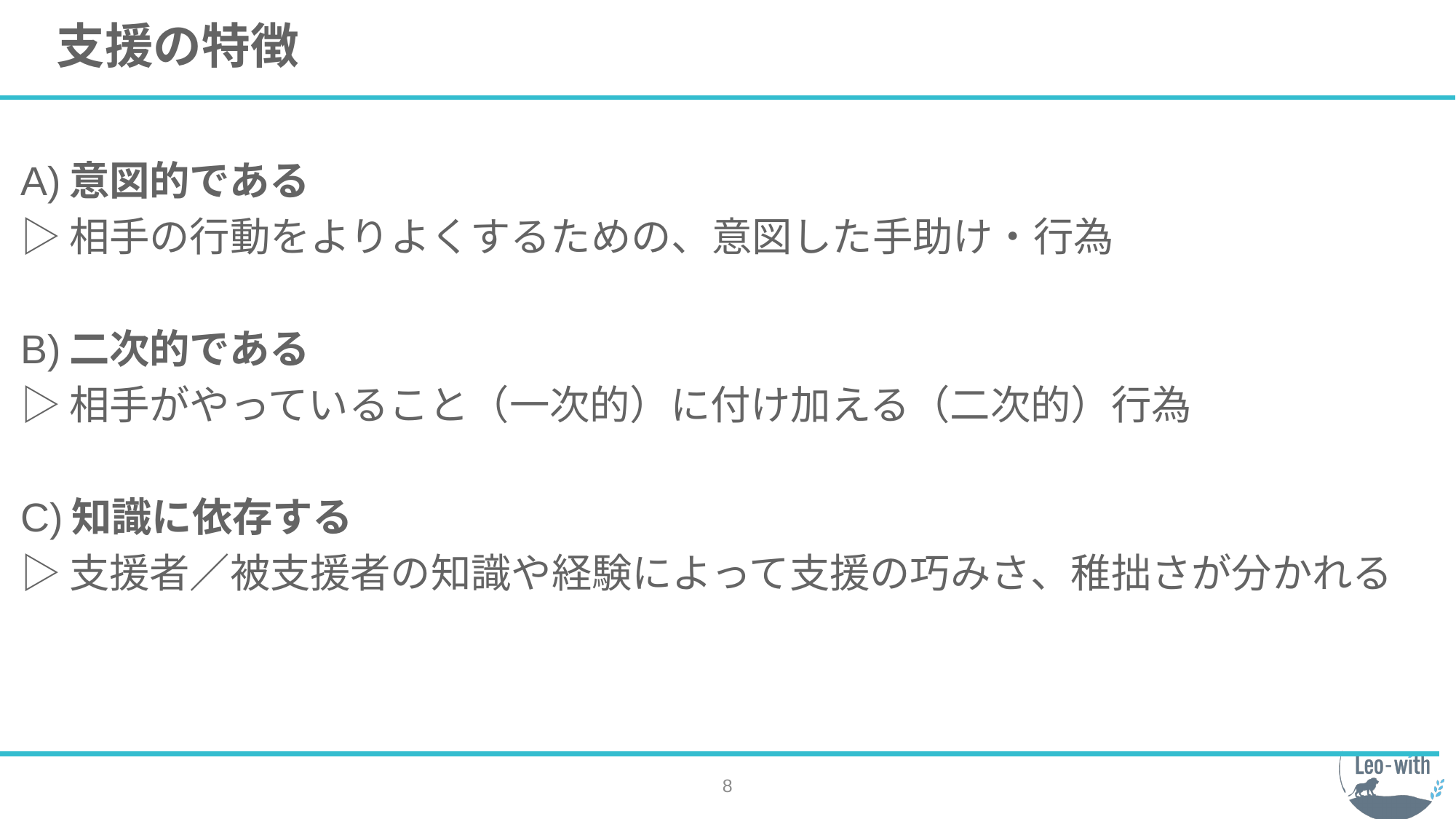

# 支援の特徴
A)意図的である
▷相手の行動をよりよくするための、意図した手助け・行為

B)二次的である
▷相手がやっていること（一次的）に付け加える（二次的）行為

C)知識に依存する
▷支援者／被支援者の知識や経験によって支援の巧みさ、稚拙さが分かれる
8